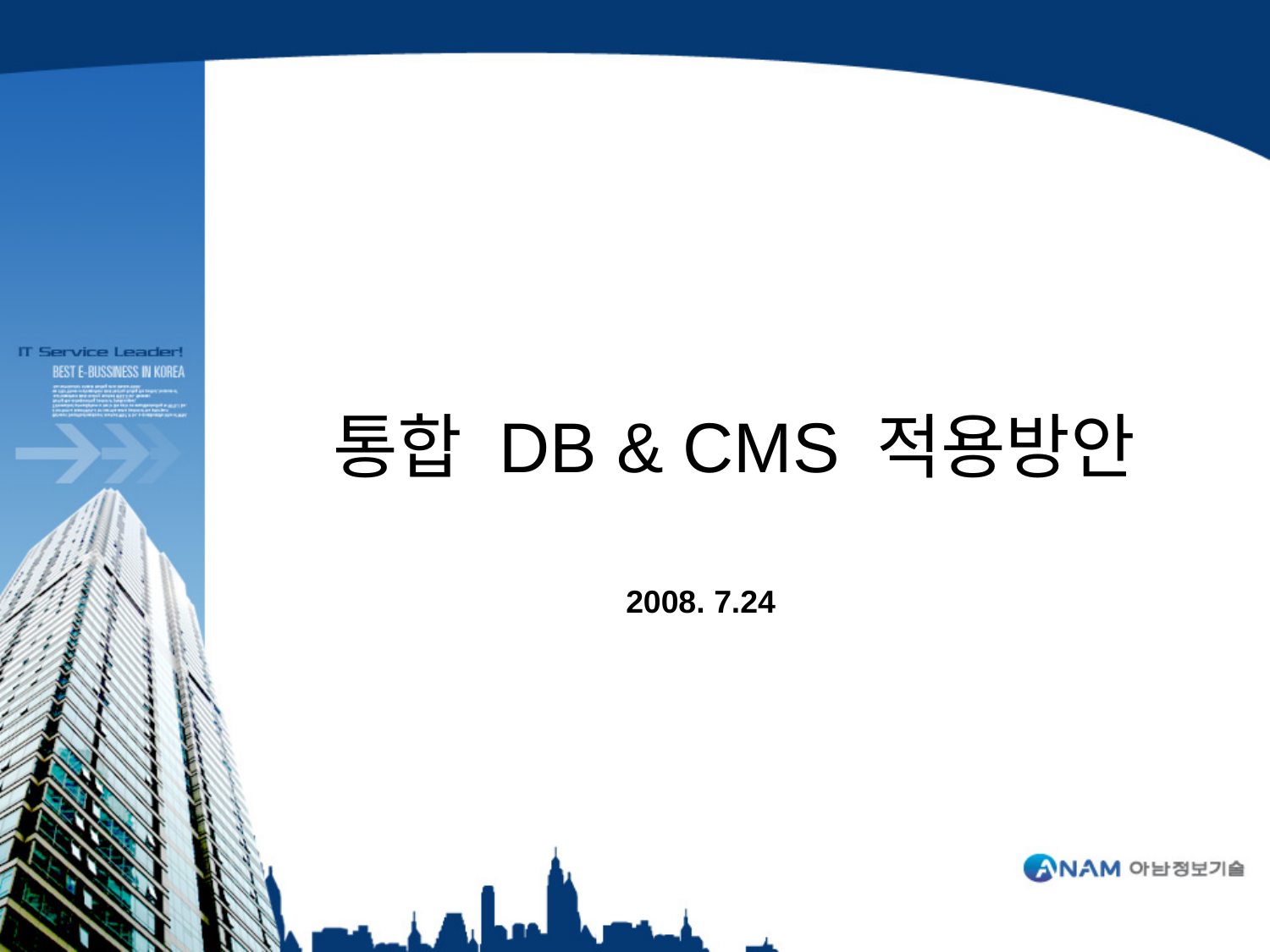

# 통합 DB & CMS 적용방안
2008. 7.24